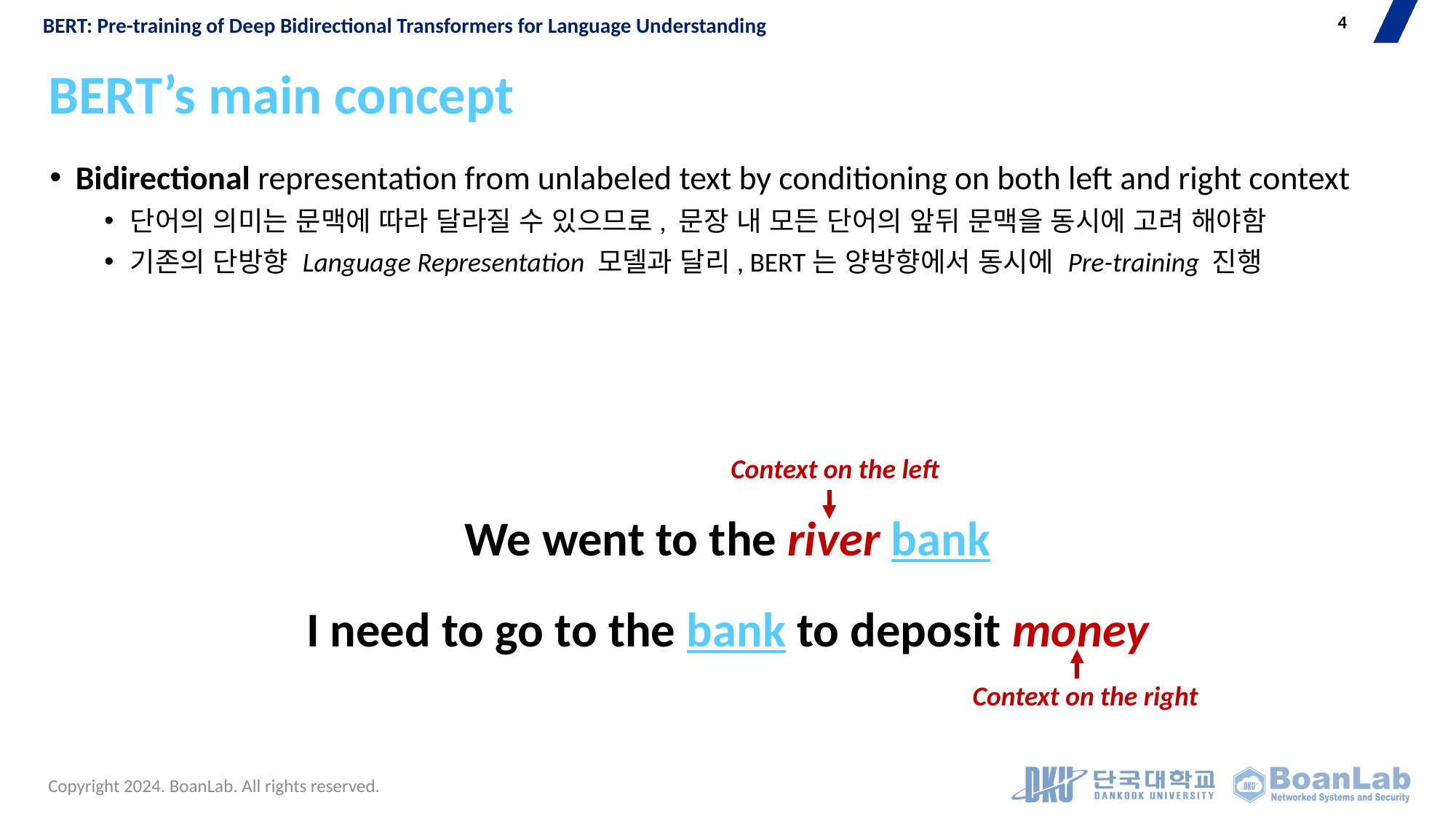

4
BERT: Pre-training of Deep Bidirectional Transformers for Language Understanding

# BERT’s main concept
Bidirectional representation from unlabeled text by conditioning on both left and right context
단어의 의미는 문맥에 따라 달라질 수 있으므로, 문장 내 모든 단어의 앞뒤 문맥을 동시에 고려 해야함
기존의 단방향 Language Representation 모델과 달리, BERT는 양방향에서 동시에 Pre-training 진행
Context on the left
We went to the river bank

I need to go to the bank to deposit money
Context on the right
Copyright 2024. BoanLab. All rights reserved.